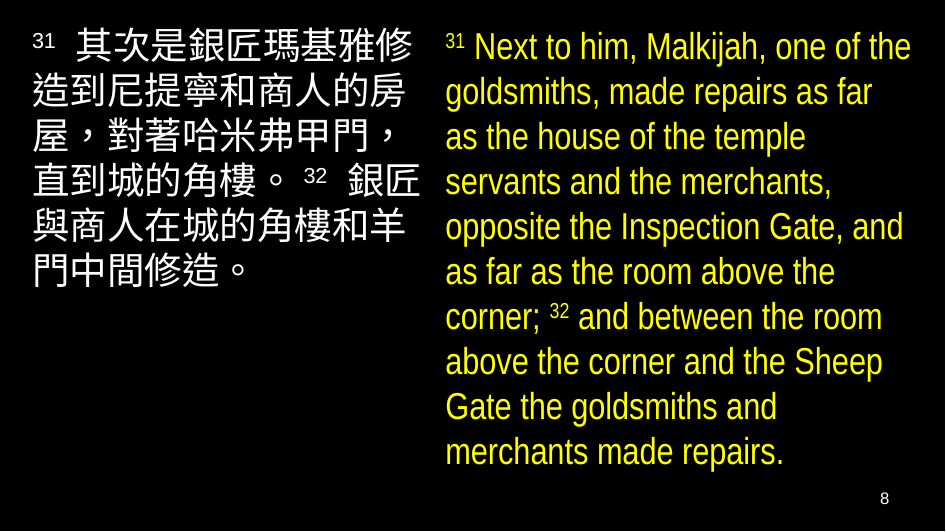

31 其次是銀匠瑪基雅修造到尼提寧和商人的房屋，對著哈米弗甲門，直到城的角樓。32 銀匠與商人在城的角樓和羊門中間修造。
31 Next to him, Malkijah, one of the goldsmiths, made repairs as far as the house of the temple servants and the merchants, opposite the Inspection Gate, and as far as the room above the corner; 32 and between the room above the corner and the Sheep Gate the goldsmiths and merchants made repairs.
8